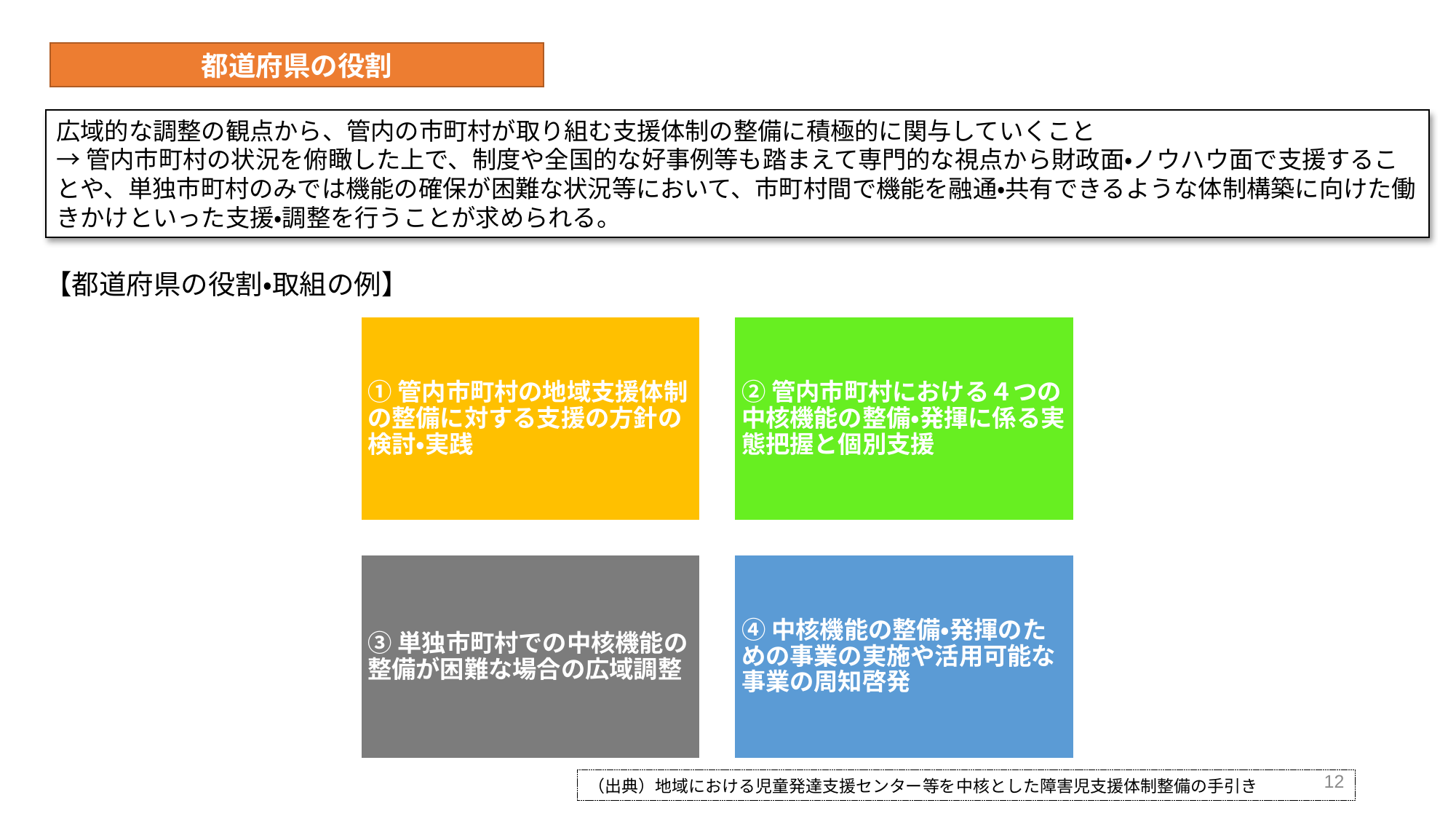

都道府県の役割
広域的な調整の観点から、管内の市町村が取り組む支援体制の整備に積極的に関与していくこと
→管内市町村の状況を俯瞰した上で、制度や全国的な好事例等も踏まえて専門的な視点から財政面・ノウハウ面で支援することや、単独市町村のみでは機能の確保が困難な状況等において、市町村間で機能を融通・共有できるような体制構築に向けた働きかけといった支援・調整を行うことが求められる。
【都道府県の役割・取組の例】
①管内市町村の地域支援体制の整備に対する支援の方針の検討・実践
②管内市町村における４つの中核機能の整備・発揮に係る実態把握と個別支援
③単独市町村での中核機能の整備が困難な場合の広域調整
④中核機能の整備・発揮のための事業の実施や活用可能な事業の周知啓発
12
（出典）地域における児童発達支援センター等を中核とした障害児支援体制整備の手引き